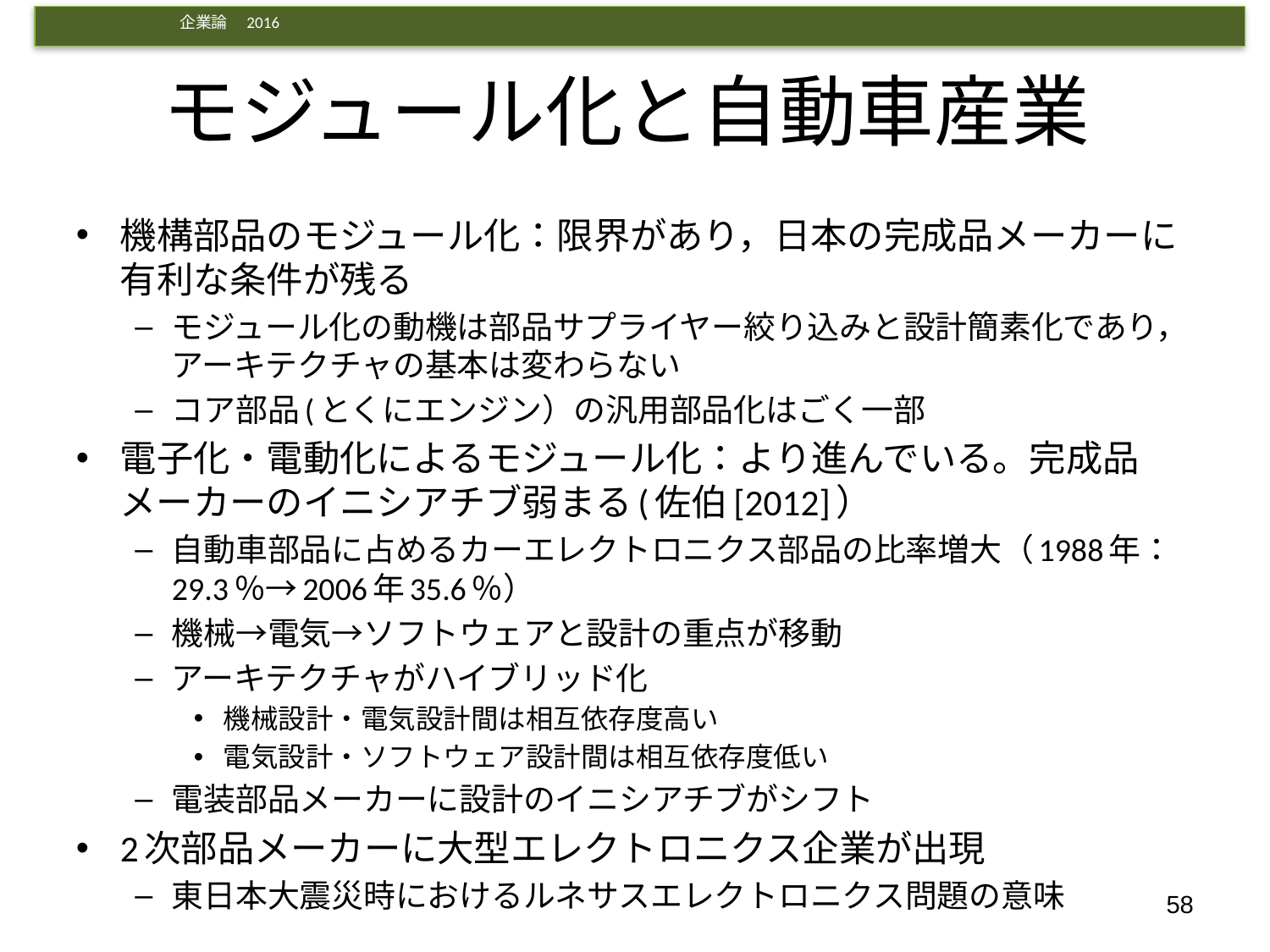

# モジュール化と自動車産業
機構部品のモジュール化：限界があり，日本の完成品メーカーに有利な条件が残る
モジュール化の動機は部品サプライヤー絞り込みと設計簡素化であり，アーキテクチャの基本は変わらない
コア部品(とくにエンジン）の汎用部品化はごく一部
電子化・電動化によるモジュール化：より進んでいる。完成品メーカーのイニシアチブ弱まる(佐伯[2012]）
自動車部品に占めるカーエレクトロニクス部品の比率増大（1988年：29.3％→2006年35.6％）
機械→電気→ソフトウェアと設計の重点が移動
アーキテクチャがハイブリッド化
機械設計・電気設計間は相互依存度高い
電気設計・ソフトウェア設計間は相互依存度低い
電装部品メーカーに設計のイニシアチブがシフト
2次部品メーカーに大型エレクトロニクス企業が出現
東日本大震災時におけるルネサスエレクトロニクス問題の意味

58